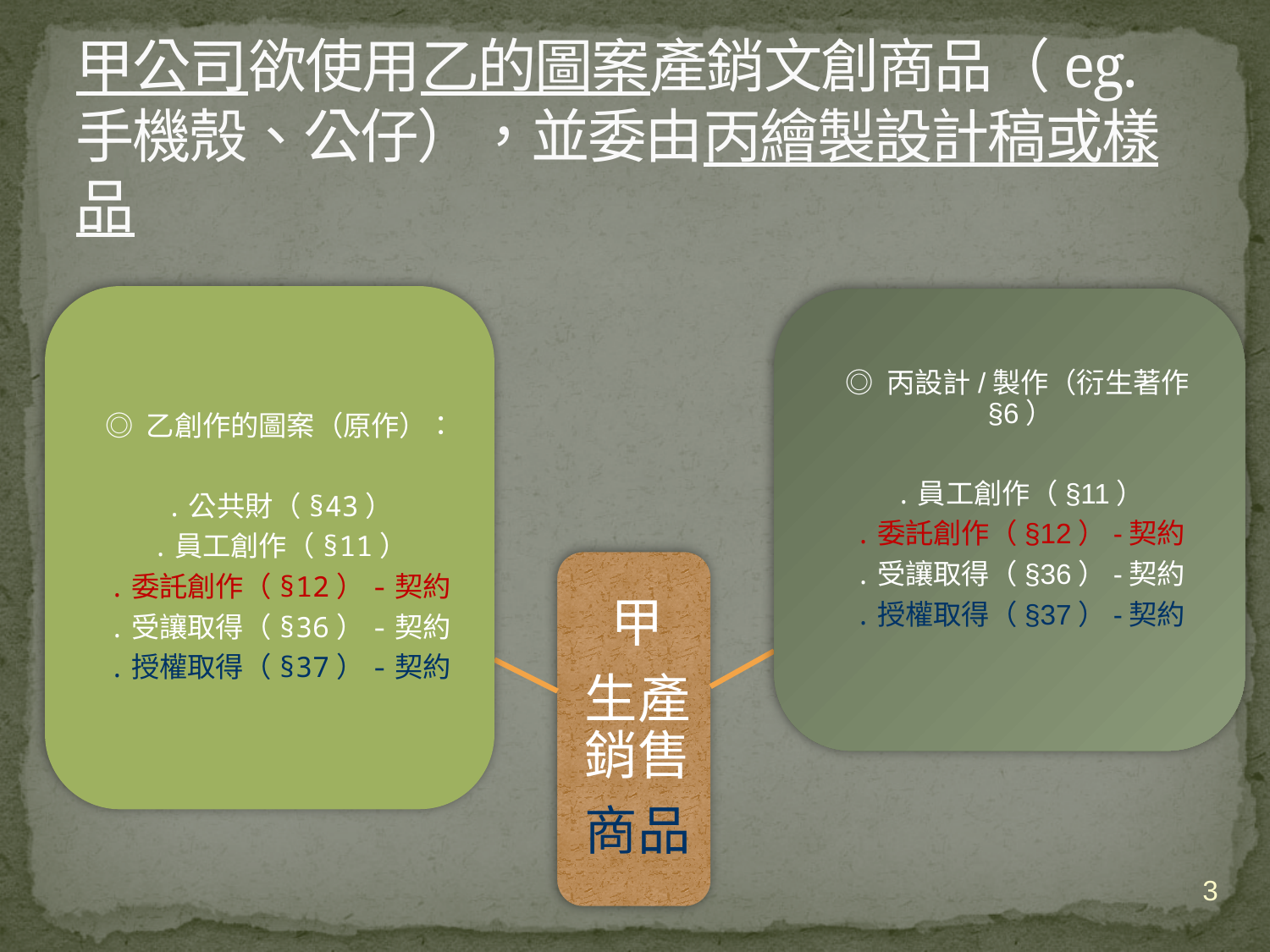

# 甲公司欲使用乙的圖案產銷文創商品（eg.手機殼、公仔），並委由丙繪製設計稿或樣品
甲
生產銷售
商品
◎ 丙設計/製作（衍生著作§6）

․員工創作（§11）
․委託創作（§12）-契約
․受讓取得（§36）-契約
․授權取得（§37）-契約

◎ 乙創作的圖案（原作）：

․公共財（§43）
․員工創作（§11）
․委託創作（§12）-契約
․受讓取得（§36）-契約
․授權取得（§37）-契約
3